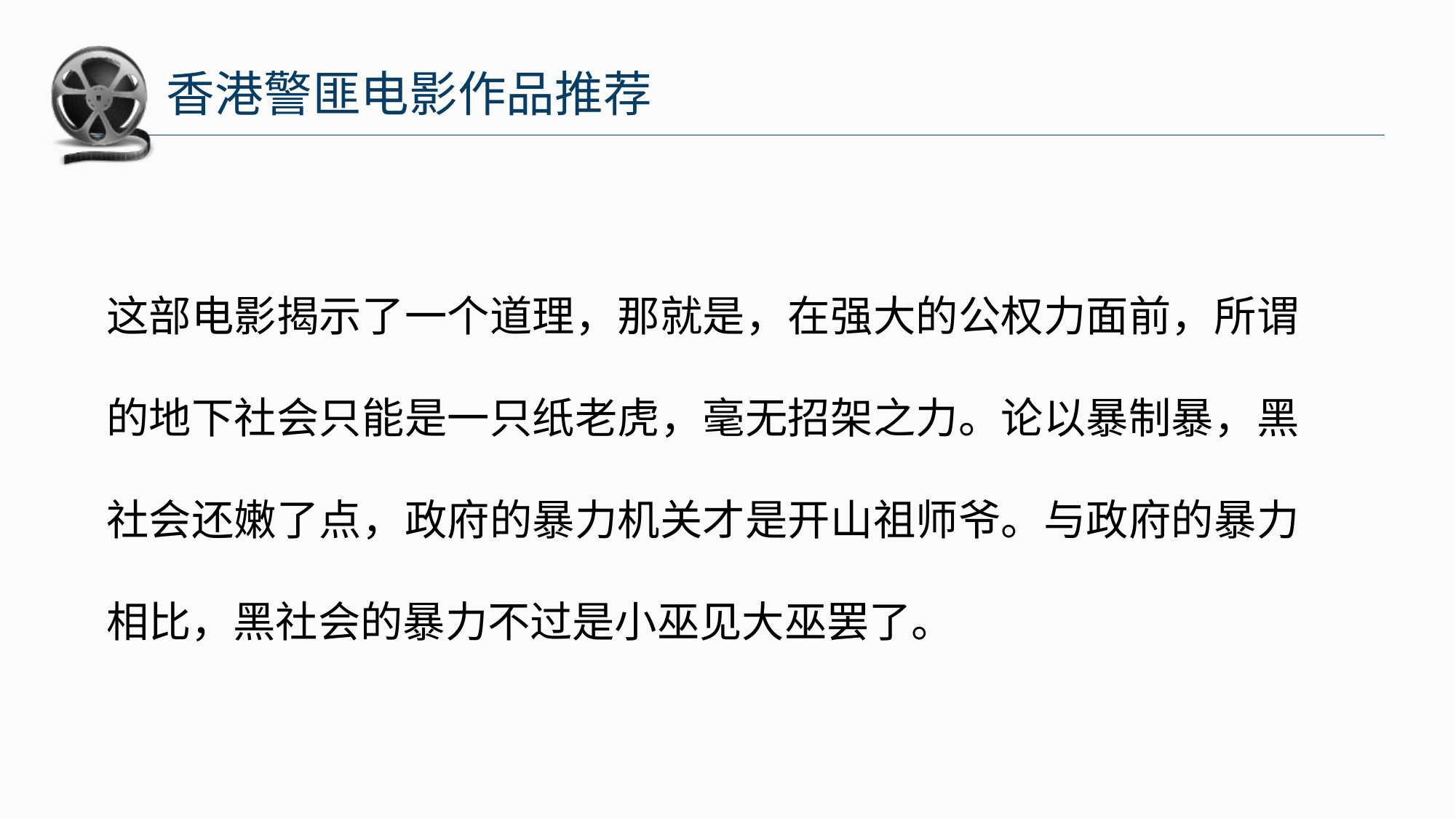

香港警匪电影作品推荐

这部电影揭示了一个道理，那就是，在强大的公权力面前，所谓的地下社会只能是一只纸老虎，毫无招架之力。论以暴制暴，黑社会还嫩了点，政府的暴力机关才是开山祖师爷。与政府的暴力相比，黑社会的暴力不过是小巫见大巫罢了。